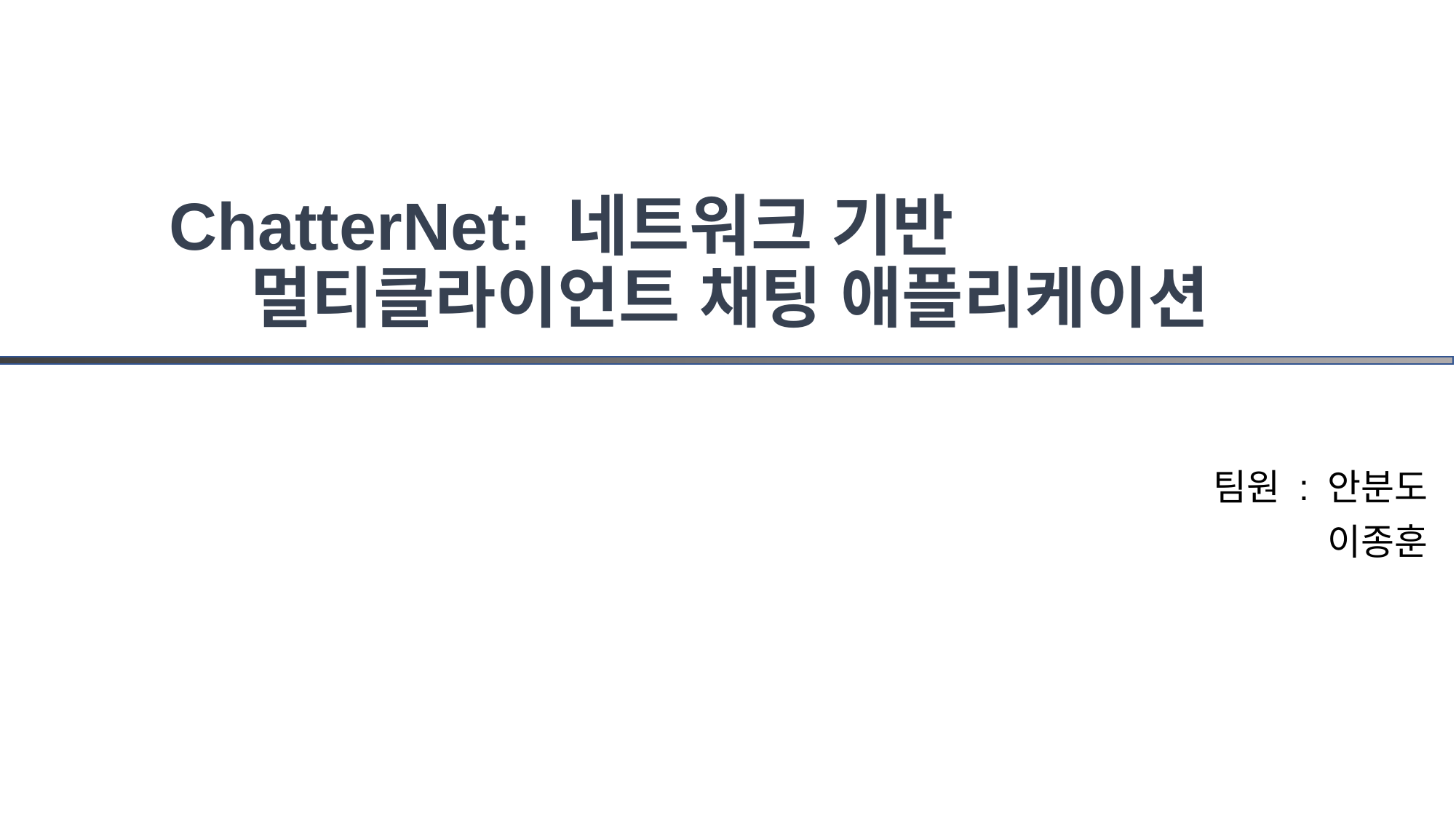

# ChatterNet: 네트워크 기반                   멀티클라이언트 채팅 애플리케이션

팀원 : 안분도
이종훈